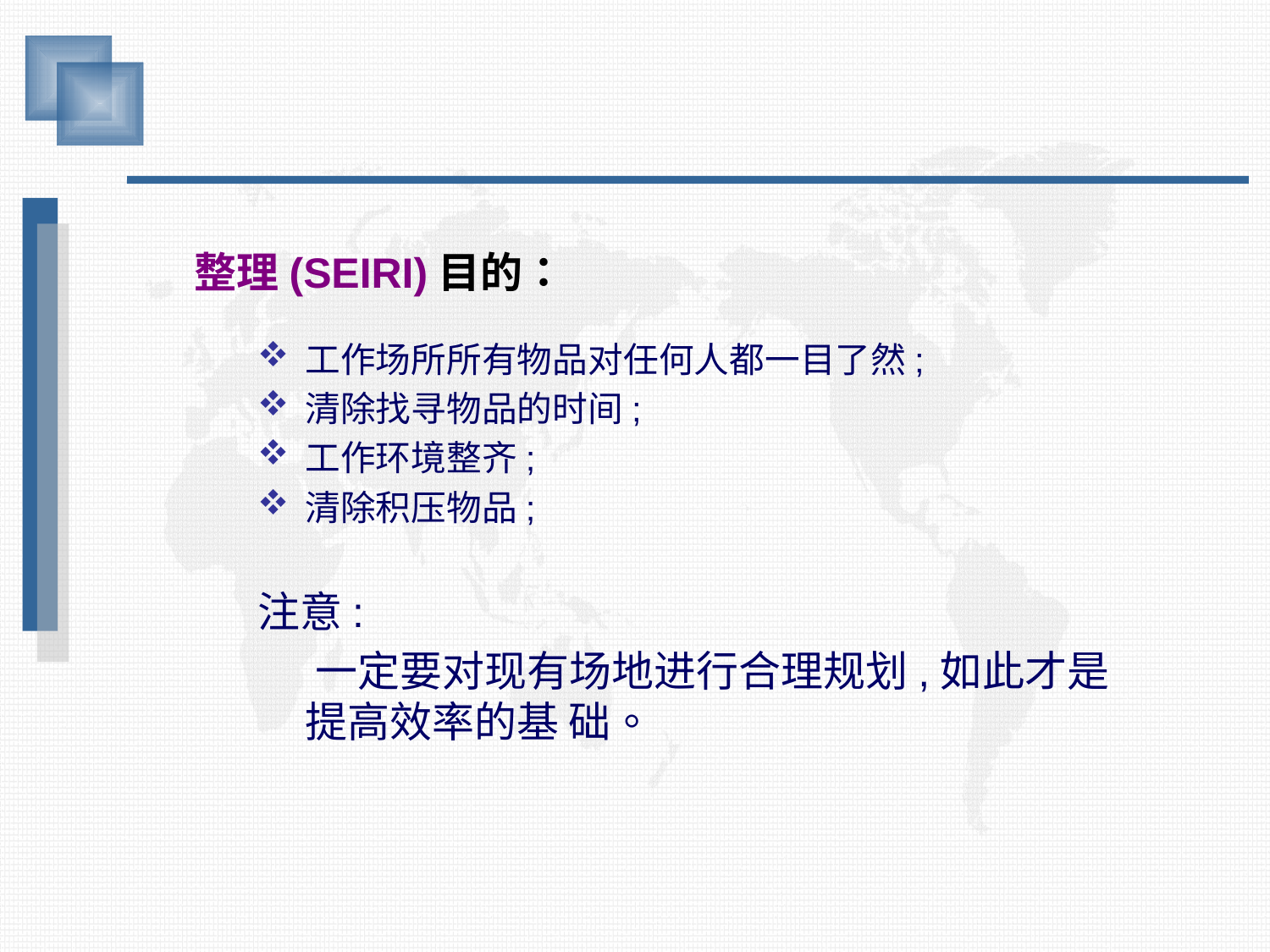

整理(SEIRI)目的：
工作场所所有物品对任何人都一目了然;
清除找寻物品的时间;
工作环境整齐;
清除积压物品;

注意:
     一定要对现有场地进行合理规划,如此才是提高效率的基 础。